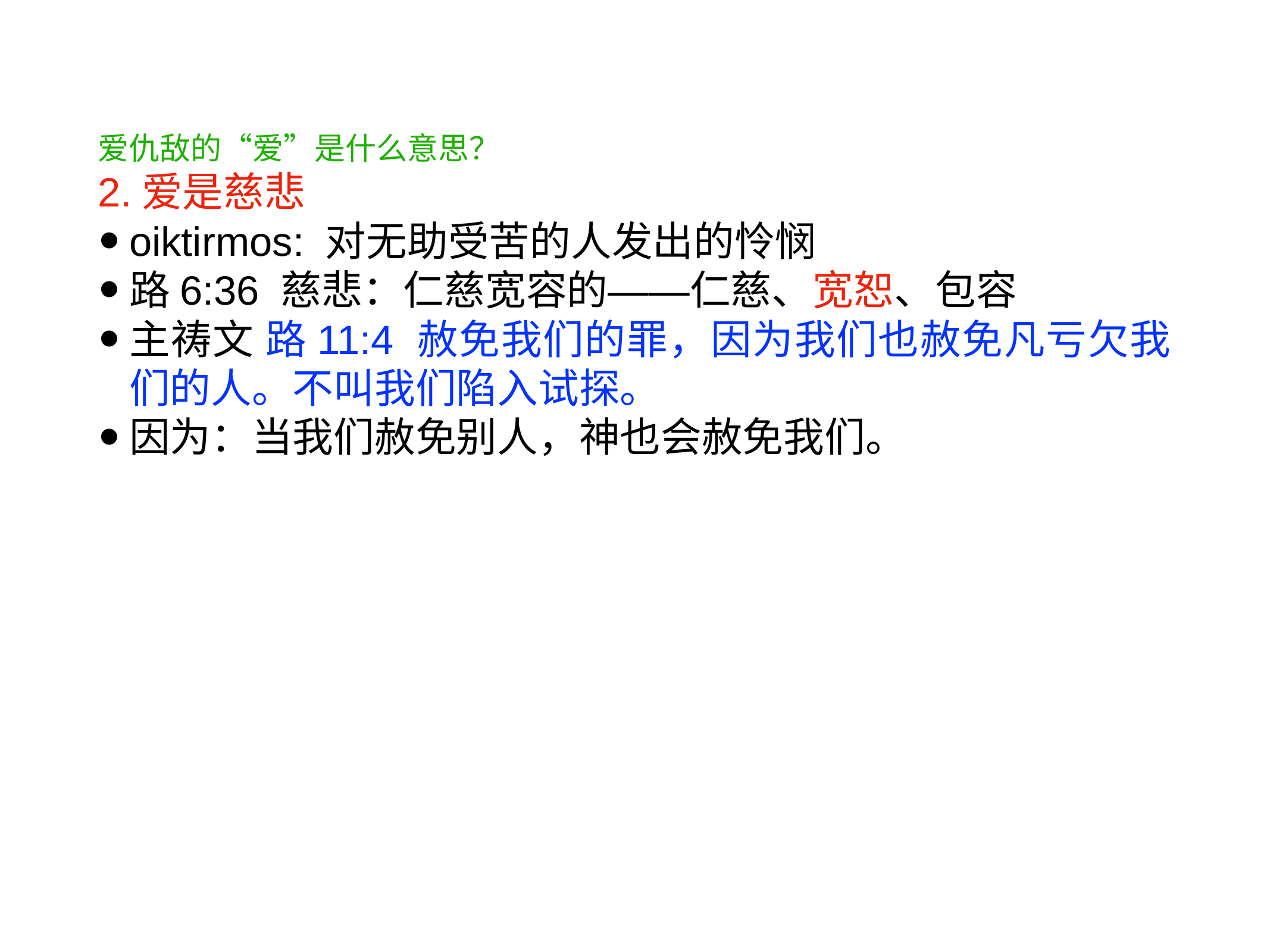

爱仇敌的“爱”是什么意思？
2.爱是慈悲
oiktirmos: 对无助受苦的人发出的怜悯
路6:36 慈悲：仁慈宽容的——仁慈、宽恕、包容
主祷文 路11:4 赦免我们的罪，因为我们也赦免凡亏欠我们的人。不叫我们陷入试探。
因为：当我们赦免别人，神也会赦免我们。